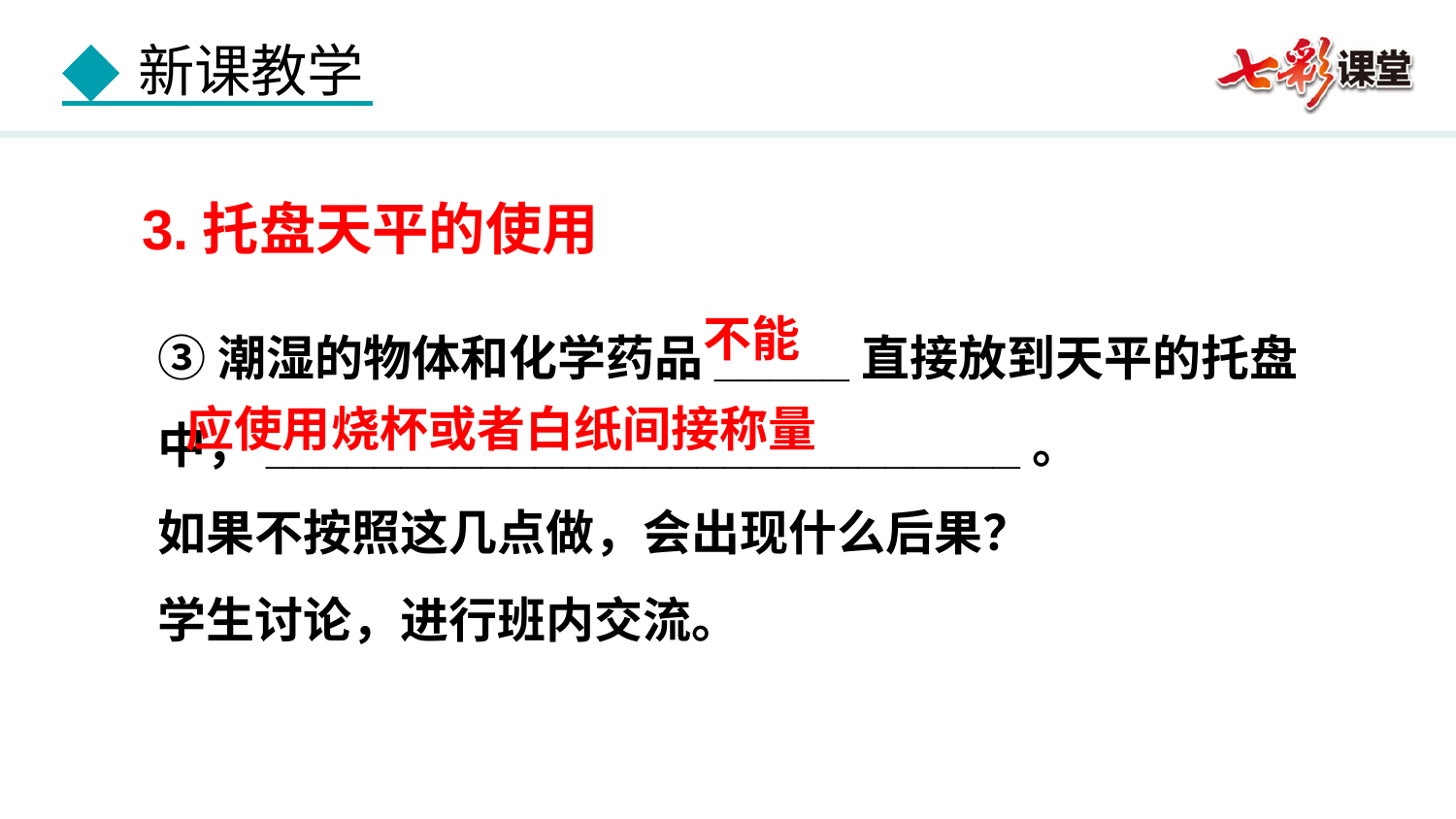

3.托盘天平的使用
③潮湿的物体和化学药品_____直接放到天平的托盘中，____________________________。
如果不按照这几点做，会出现什么后果？
学生讨论，进行班内交流。
不能
应使用烧杯或者白纸间接称量